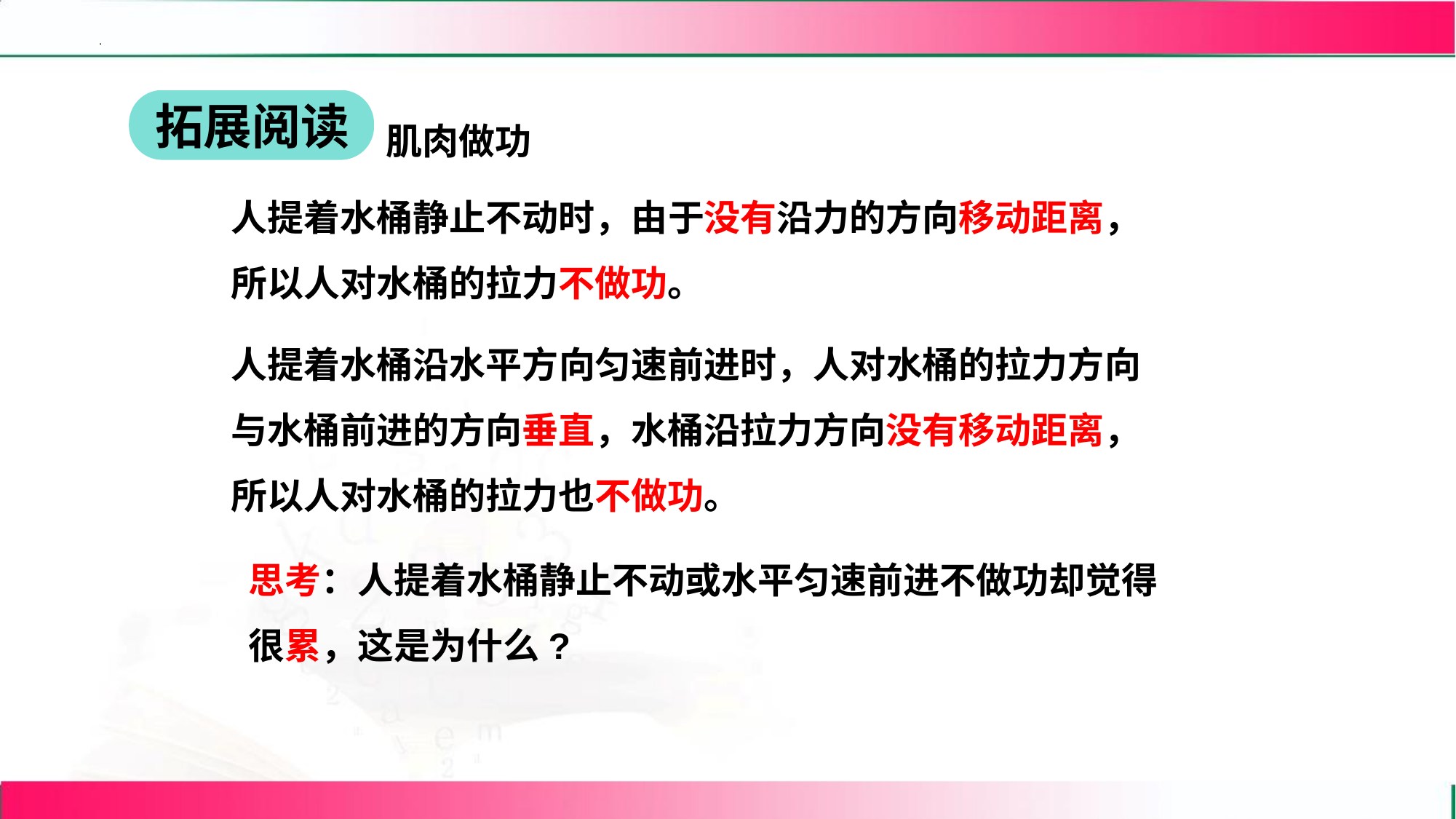

肌肉做功
拓展阅读
人提着水桶静止不动时，由于没有沿力的方向移动距离，所以人对水桶的拉力不做功。
人提着水桶沿水平方向匀速前进时，人对水桶的拉力方向与水桶前进的方向垂直，水桶沿拉力方向没有移动距离，所以人对水桶的拉力也不做功。
思考：人提着水桶静止不动或水平匀速前进不做功却觉得很累，这是为什么?